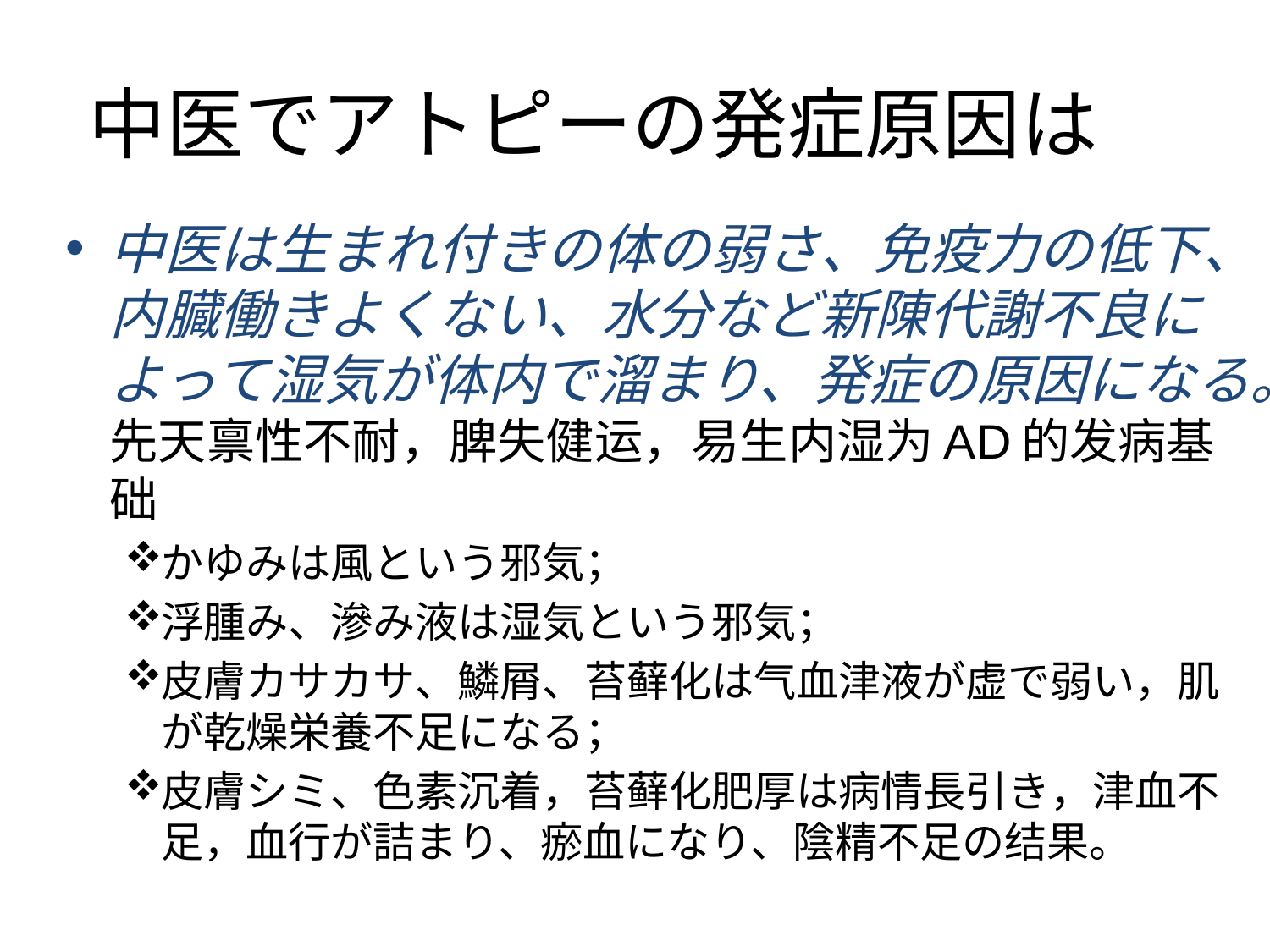

# 中医でアトピーの発症原因は
中医は生まれ付きの体の弱さ、免疫力の低下、内臓働きよくない、水分など新陳代謝不良によって湿気が体内で溜まり、発症の原因になる。先天禀性不耐，脾失健运，易生内湿为AD的发病基础
かゆみは風という邪気；
浮腫み、滲み液は湿気という邪気；
皮膚カサカサ、鱗屑、苔藓化は气血津液が虚で弱い，肌が乾燥栄養不足になる；
皮膚シミ、色素沉着，苔藓化肥厚は病情長引き，津血不足，血行が詰まり、瘀血になり、陰精不足の结果。